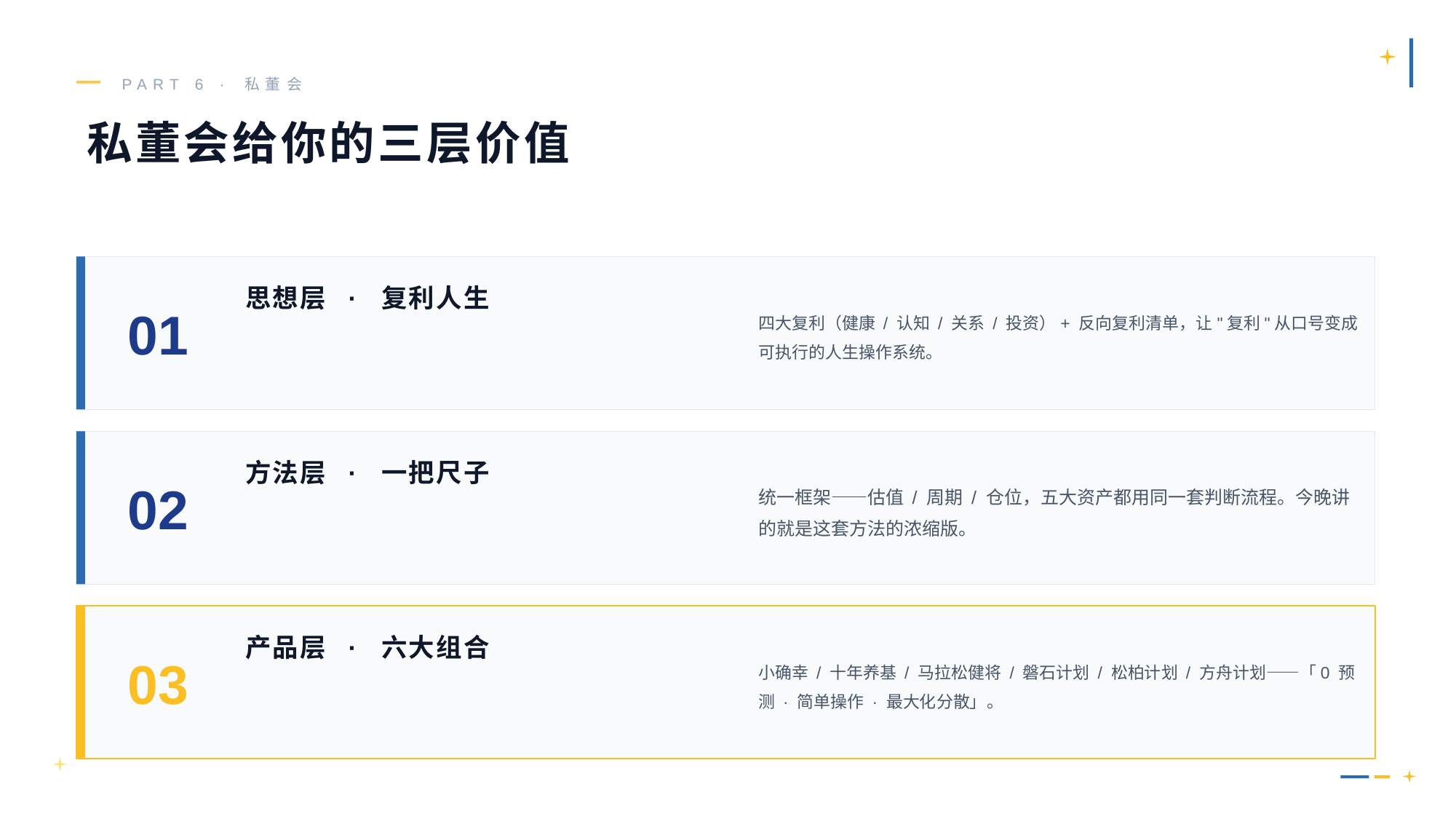

PART 6 · 私董会

私董会给你的三层价值

01
四大复利（健康 / 认知 / 关系 / 投资）+ 反向复利清单，让"复利"从口号变成可执行的人生操作系统。
思想层  ·  复利人生

02
统一框架——估值 / 周期 / 仓位，五大资产都用同一套判断流程。今晚讲的就是这套方法的浓缩版。
方法层  ·  一把尺子

03
小确幸 / 十年养基 / 马拉松健将 / 磐石计划 / 松柏计划 / 方舟计划——「0 预测 · 简单操作 · 最大化分散」。
产品层  ·  六大组合